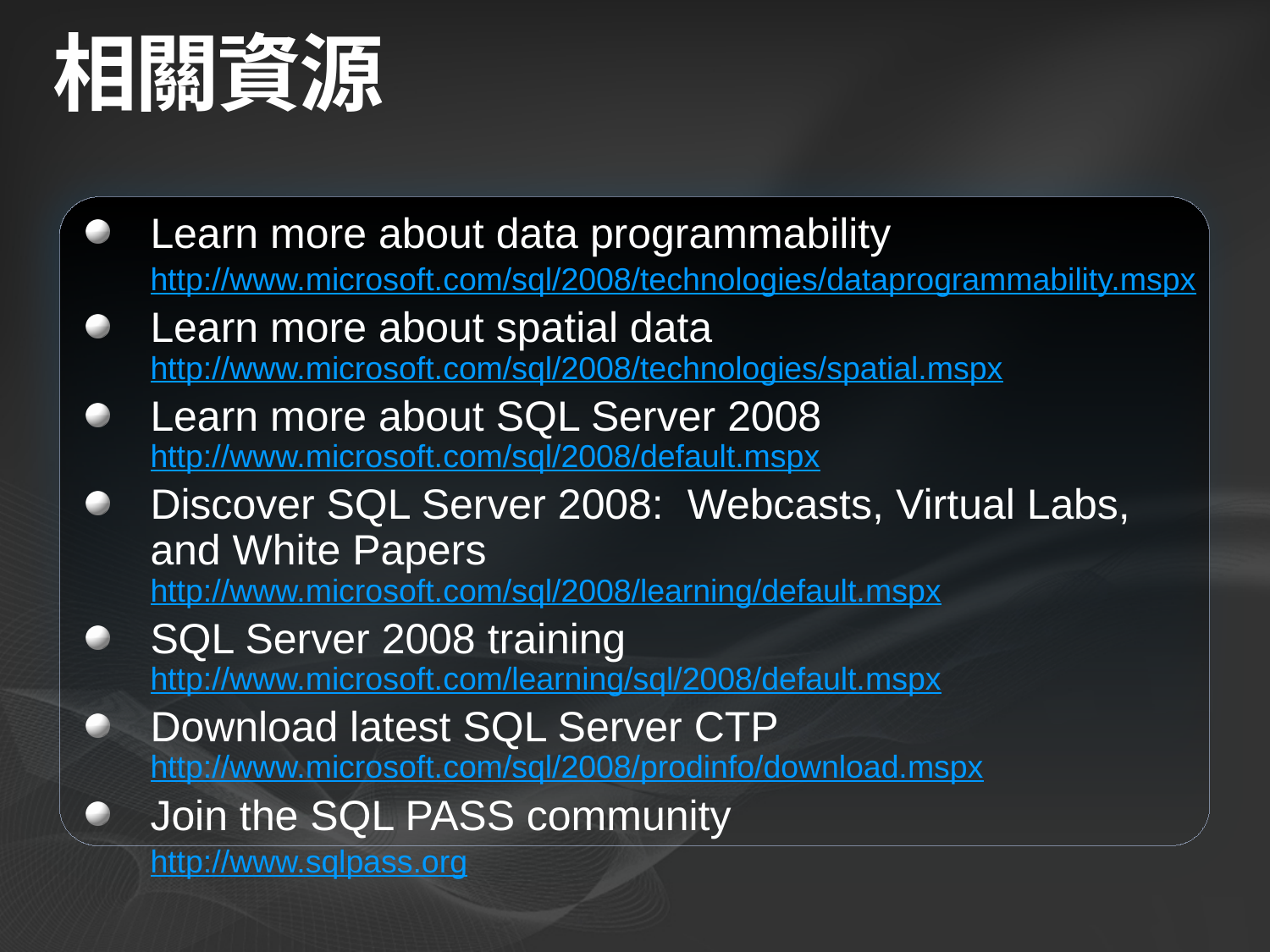

# 相關資源

Learn more about data programmability
http://www.microsoft.com/sql/2008/technologies/dataprogrammability.mspx
Learn more about spatial data
http://www.microsoft.com/sql/2008/technologies/spatial.mspx
Learn more about SQL Server 2008
http://www.microsoft.com/sql/2008/default.mspx
Discover SQL Server 2008:  Webcasts, Virtual Labs, and White Papers
http://www.microsoft.com/sql/2008/learning/default.mspx
SQL Server 2008 training
http://www.microsoft.com/learning/sql/2008/default.mspx
Download latest SQL Server CTP
http://www.microsoft.com/sql/2008/prodinfo/download.mspx
Join the SQL PASS community
	http://www.sqlpass.org